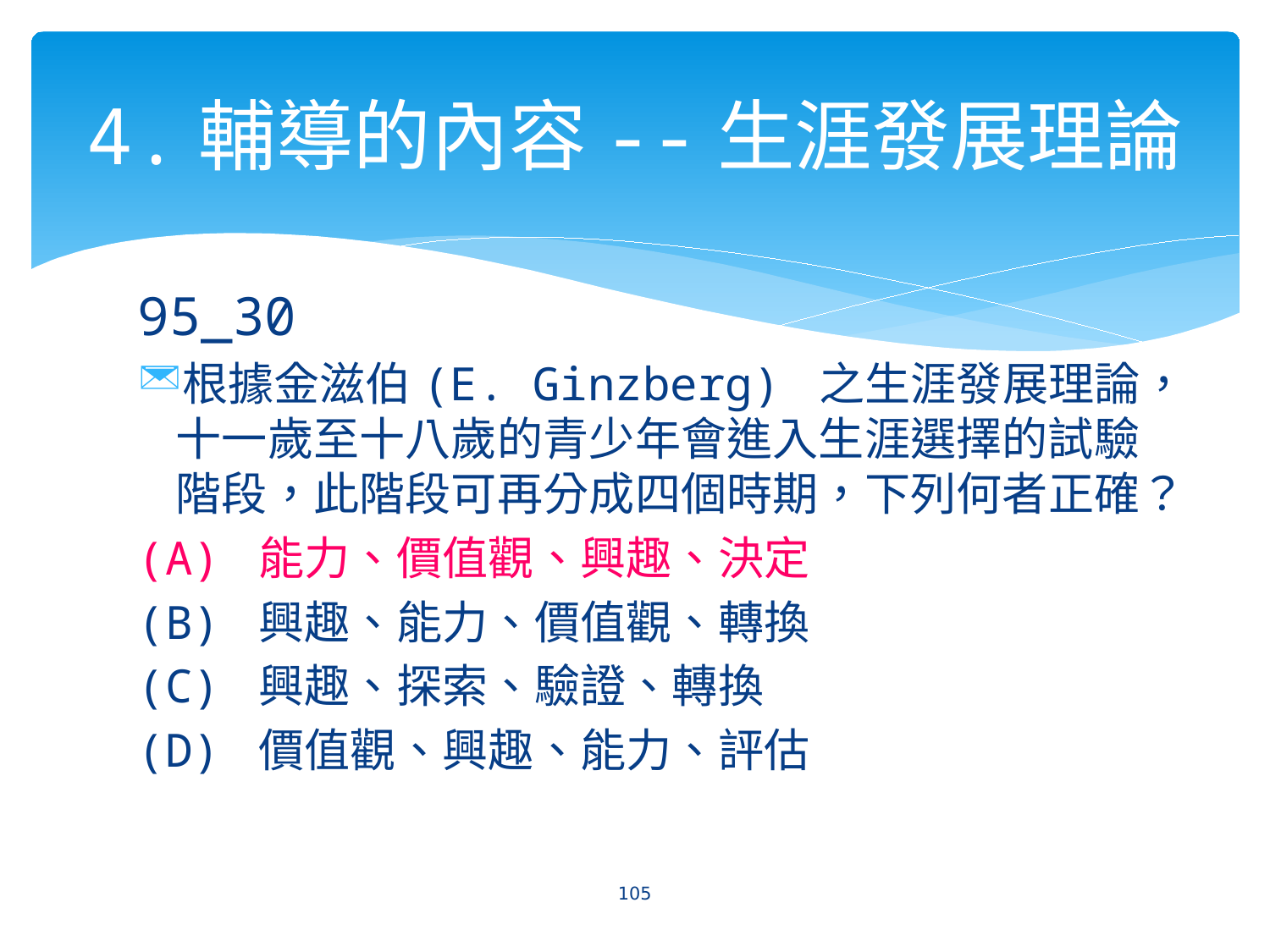

4.輔導的內容--生涯發展理論
95_30
根據金滋伯(E. Ginzberg) 之生涯發展理論，十一歲至十八歲的青少年會進入生涯選擇的試驗階段，此階段可再分成四個時期，下列何者正確？
(A) 能力、價值觀、興趣、決定
(B) 興趣、能力、價值觀、轉換
(C) 興趣、探索、驗證、轉換
(D) 價值觀、興趣、能力、評估

105